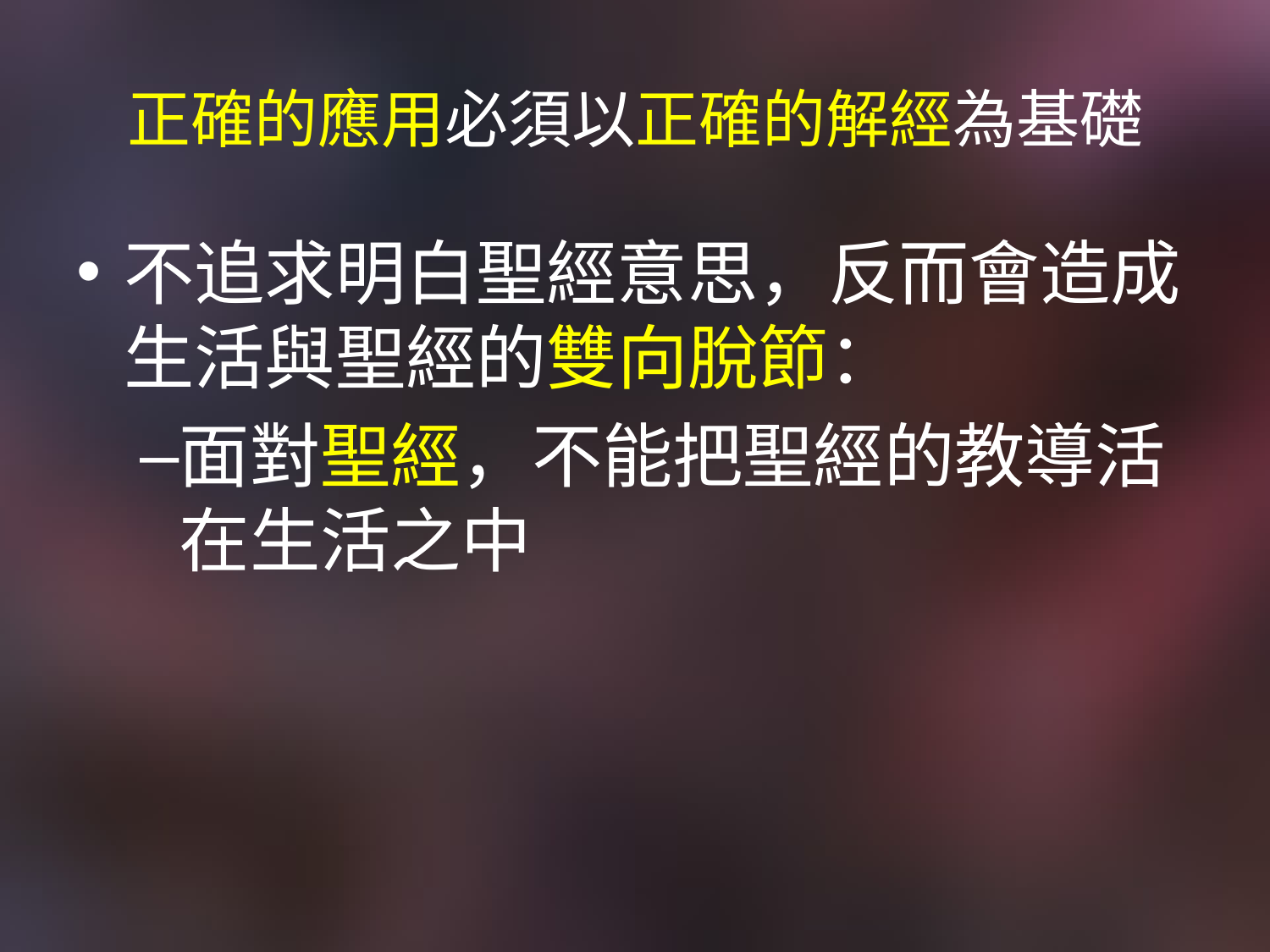

# 正確的應用必須以正確的解經為基礎
不追求明白聖經意思，反而會造成生活與聖經的雙向脫節：
面對聖經，不能把聖經的教導活在生活之中